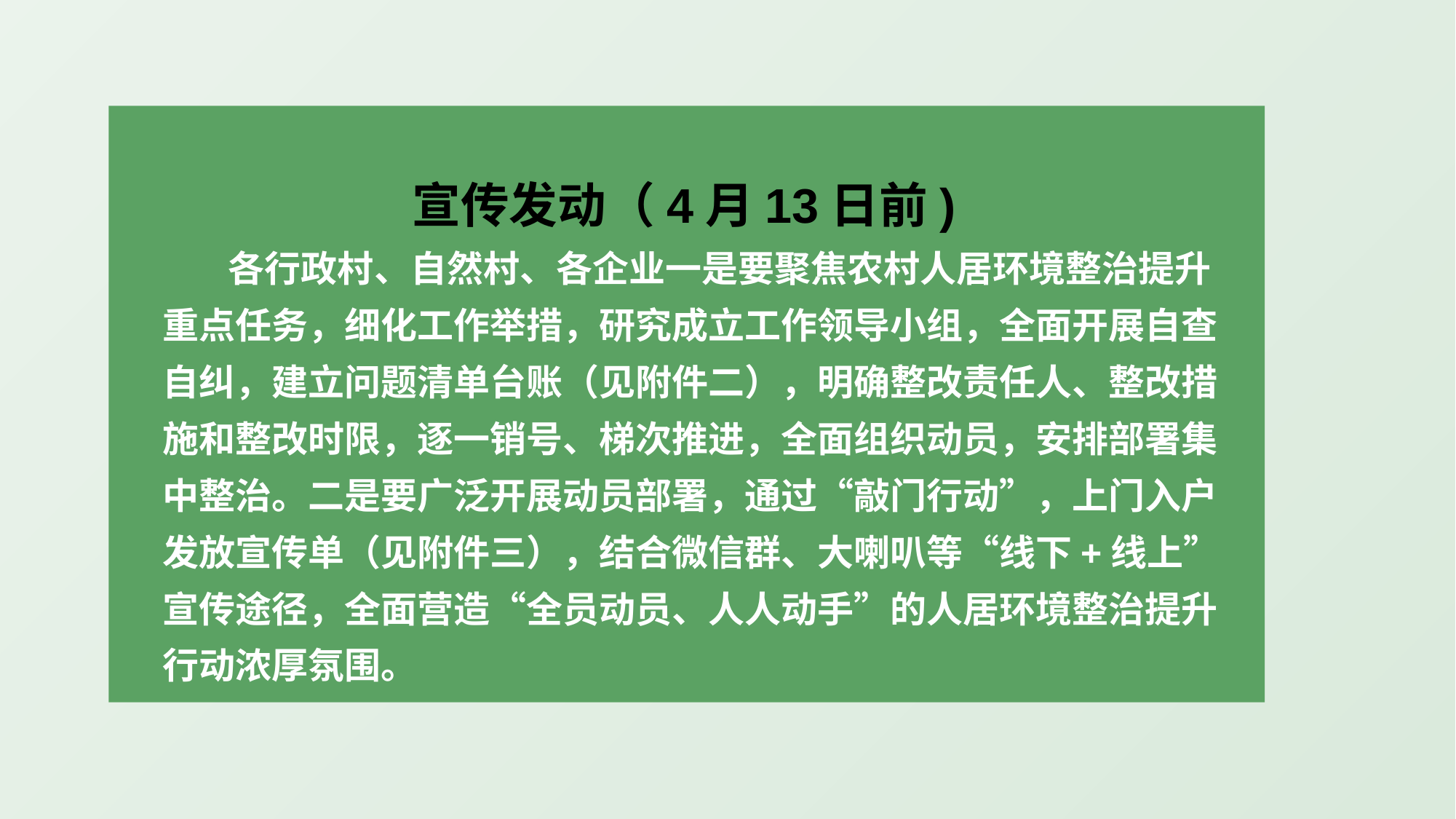

宣传发动（4月13日前)
       各行政村、自然村、各企业一是要聚焦农村人居环境整治提升重点任务，细化工作举措，研究成立工作领导小组，全面开展自查自纠，建立问题清单台账（见附件二），明确整改责任人、整改措施和整改时限，逐一销号、梯次推进，全面组织动员，安排部署集中整治。二是要广泛开展动员部署，通过“敲门行动”，上门入户发放宣传单（见附件三），结合微信群、大喇叭等“线下+线上”宣传途径，全面营造“全员动员、人人动手”的人居环境整治提升行动浓厚氛围。